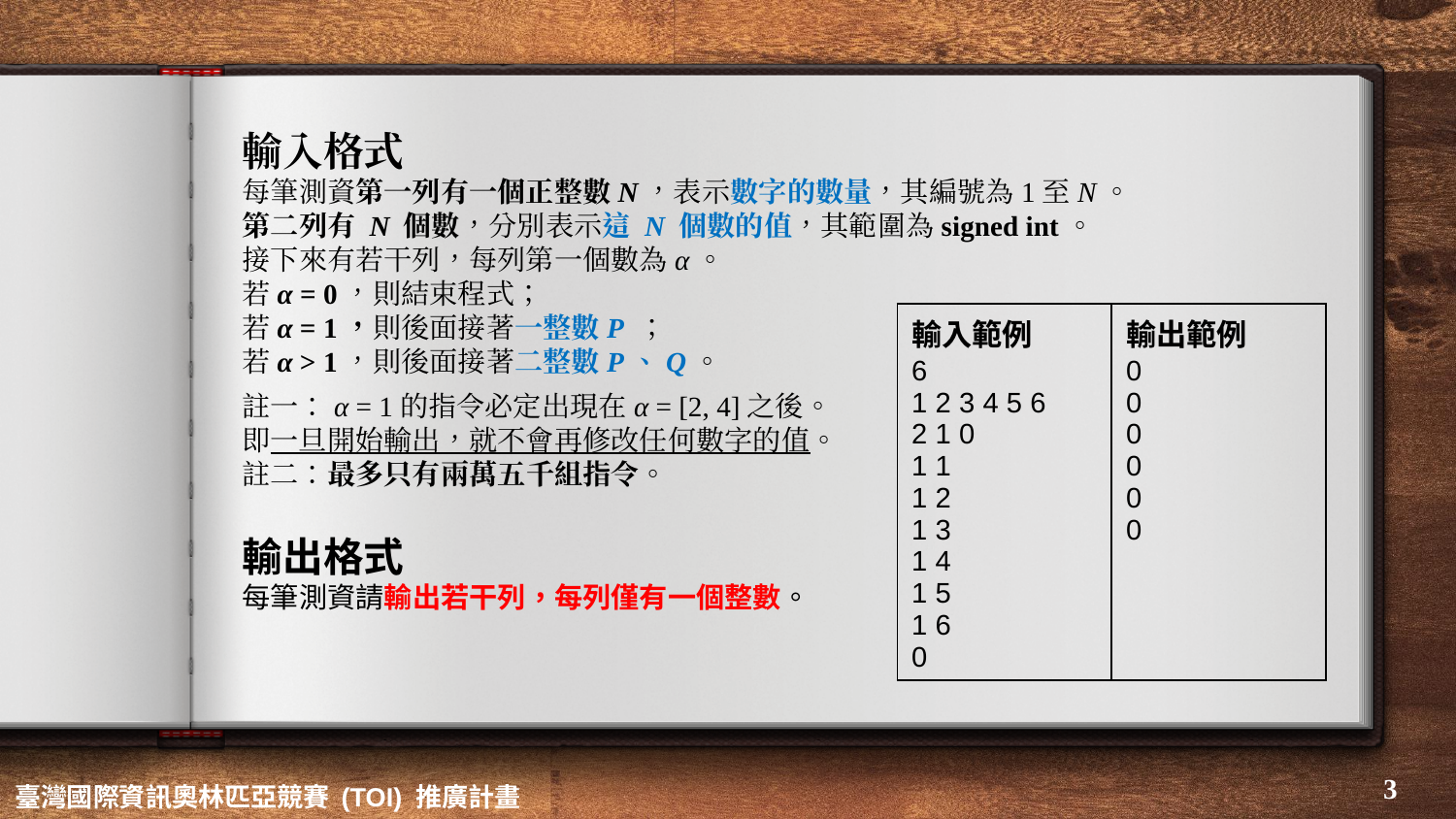

輸入格式
每筆測資第一列有一個正整數N，表示數字的數量，其編號為1至N。
第二列有 N 個數，分別表示這 N 個數的值，其範圍為signed int。
接下來有若干列，每列第一個數為α。
若α = 0，則結束程式；
若α = 1，則後面接著一整數P ；
若α > 1，則後面接著二整數P、Q。
| 輸入範例 6 1 2 3 4 5 6 2 1 0 1 1 1 2 1 3 1 4 1 5 1 6 0 | 輸出範例 0 0 0 0 0 0 |
| --- | --- |
註一：α = 1的指令必定出現在α = [2, 4]之後。
即一旦開始輸出，就不會再修改任何數字的值。
註二：最多只有兩萬五千組指令。
輸出格式
每筆測資請輸出若干列，每列僅有一個整數。
3